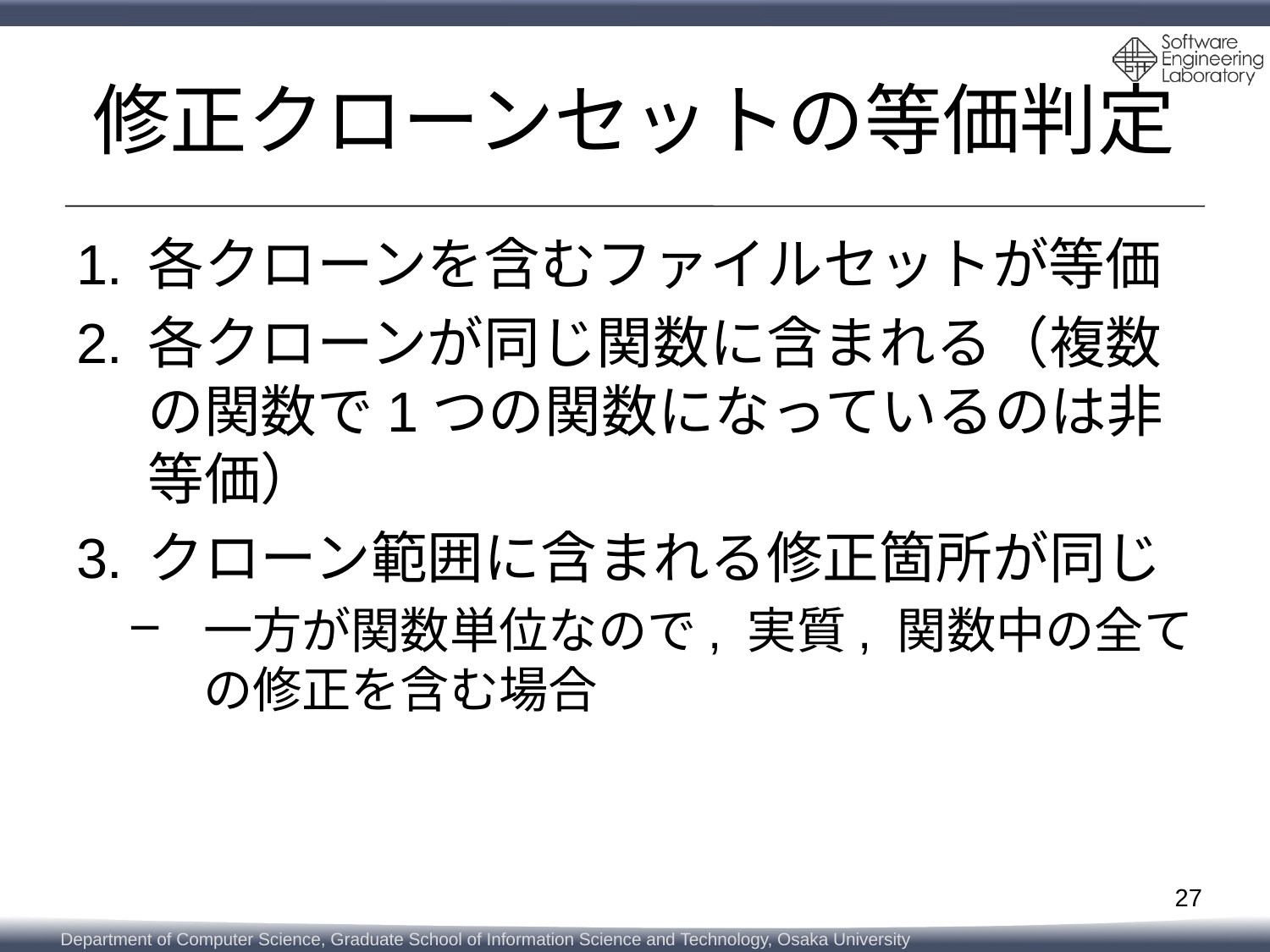

# 修正クローンセットの等価判定
各クローンを含むファイルセットが等価
各クローンが同じ関数に含まれる（複数の関数で1つの関数になっているのは非等価）
クローン範囲に含まれる修正箇所が同じ
一方が関数単位なので, 実質, 関数中の全ての修正を含む場合

27